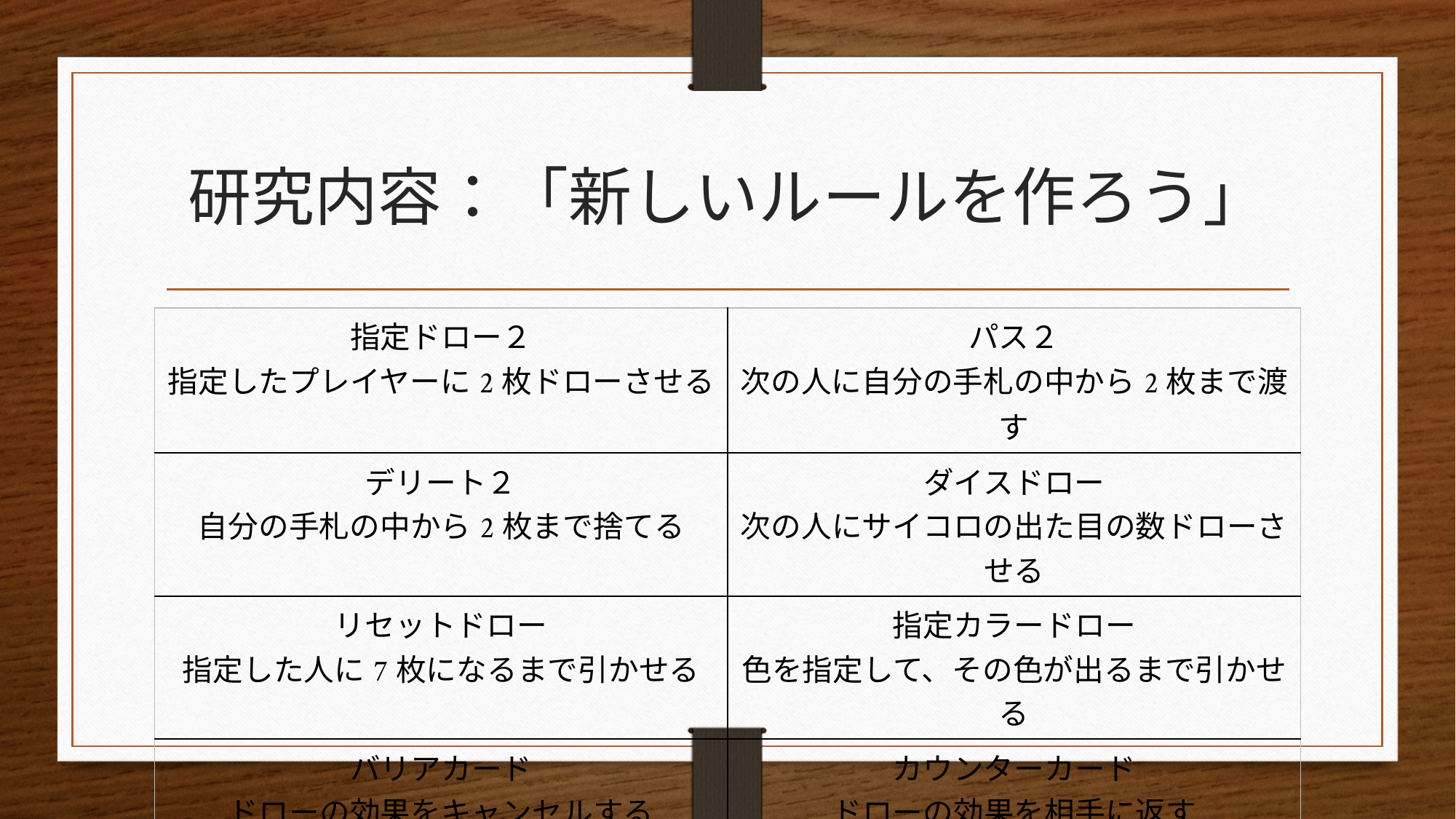

# 研究内容：「新しいルールを作ろう」
| 指定ドロー２ 指定したプレイヤーに2枚ドローさせる | パス２ 次の人に自分の手札の中から2枚まで渡す |
| --- | --- |
| デリート２ 自分の手札の中から2枚まで捨てる | ダイスドロー 次の人にサイコロの出た目の数ドローさせる |
| リセットドロー 指定した人に7枚になるまで引かせる | 指定カラードロー 色を指定して、その色が出るまで引かせる |
| バリアカード ドローの効果をキャンセルする | カウンターカード ドローの効果を相手に返す |